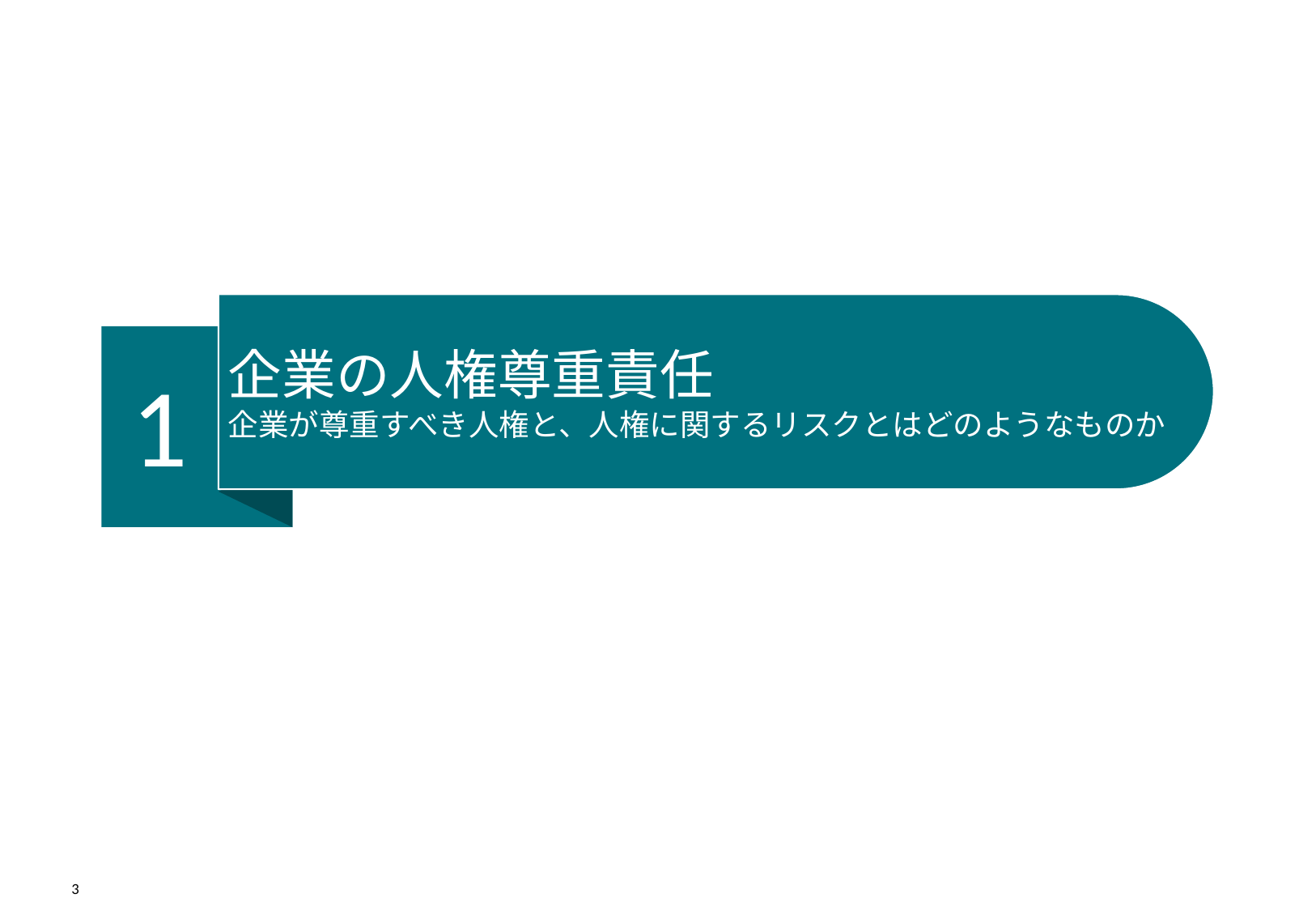

企業の人権尊重責任
企業が尊重すべき人権と、人権に関するリスクとはどのようなものか
1

3